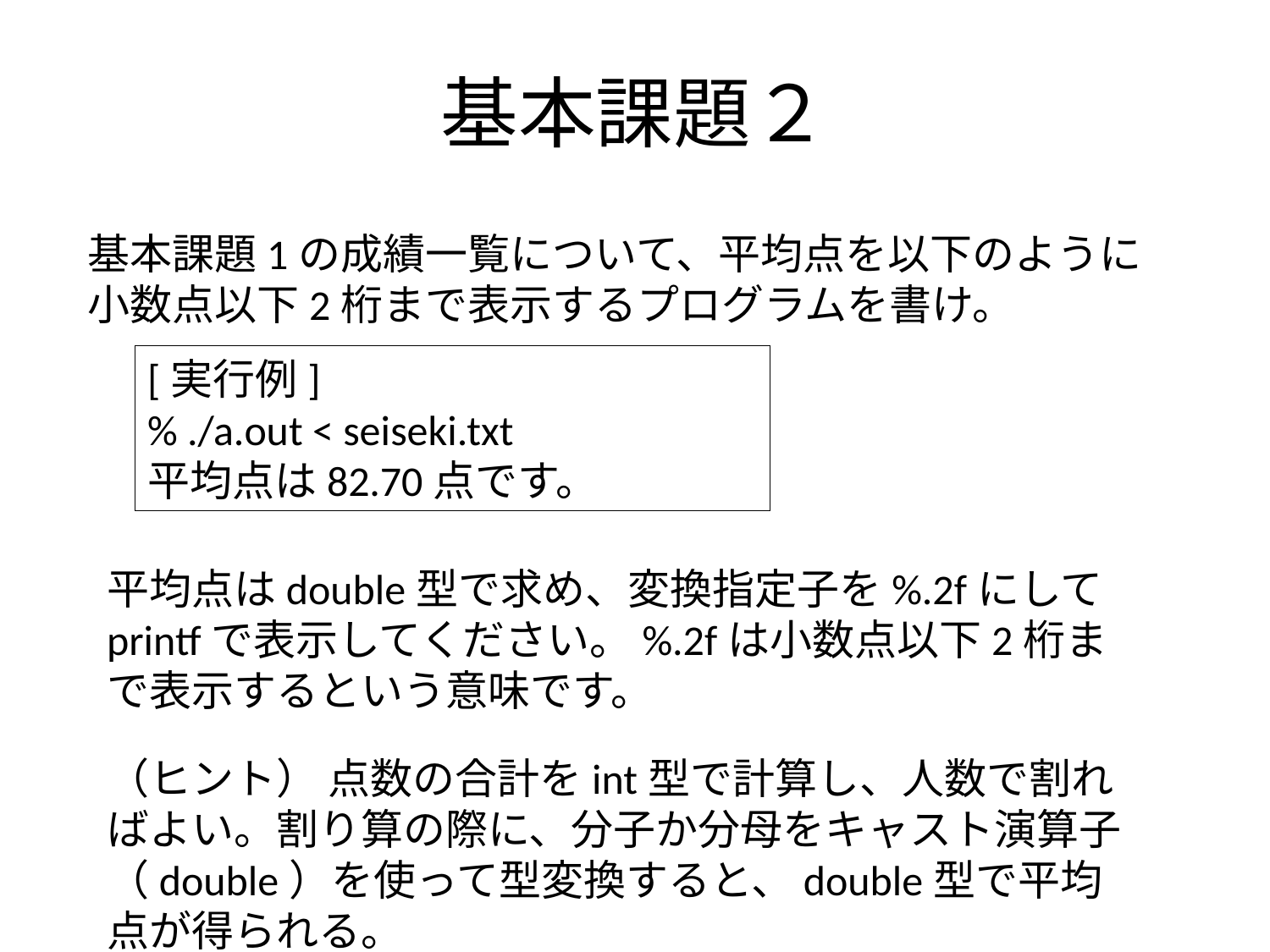

# 基本課題２
基本課題1の成績一覧について、平均点を以下のように小数点以下2桁まで表示するプログラムを書け。
[実行例]
% ./a.out < seiseki.txt
平均点は82.70点です。
平均点はdouble型で求め、変換指定子を%.2fにしてprintfで表示してください。%.2fは小数点以下2桁まで表示するという意味です。
（ヒント） 点数の合計をint型で計算し、人数で割ればよい。割り算の際に、分子か分母をキャスト演算子（double）を使って型変換すると、double型で平均点が得られる。